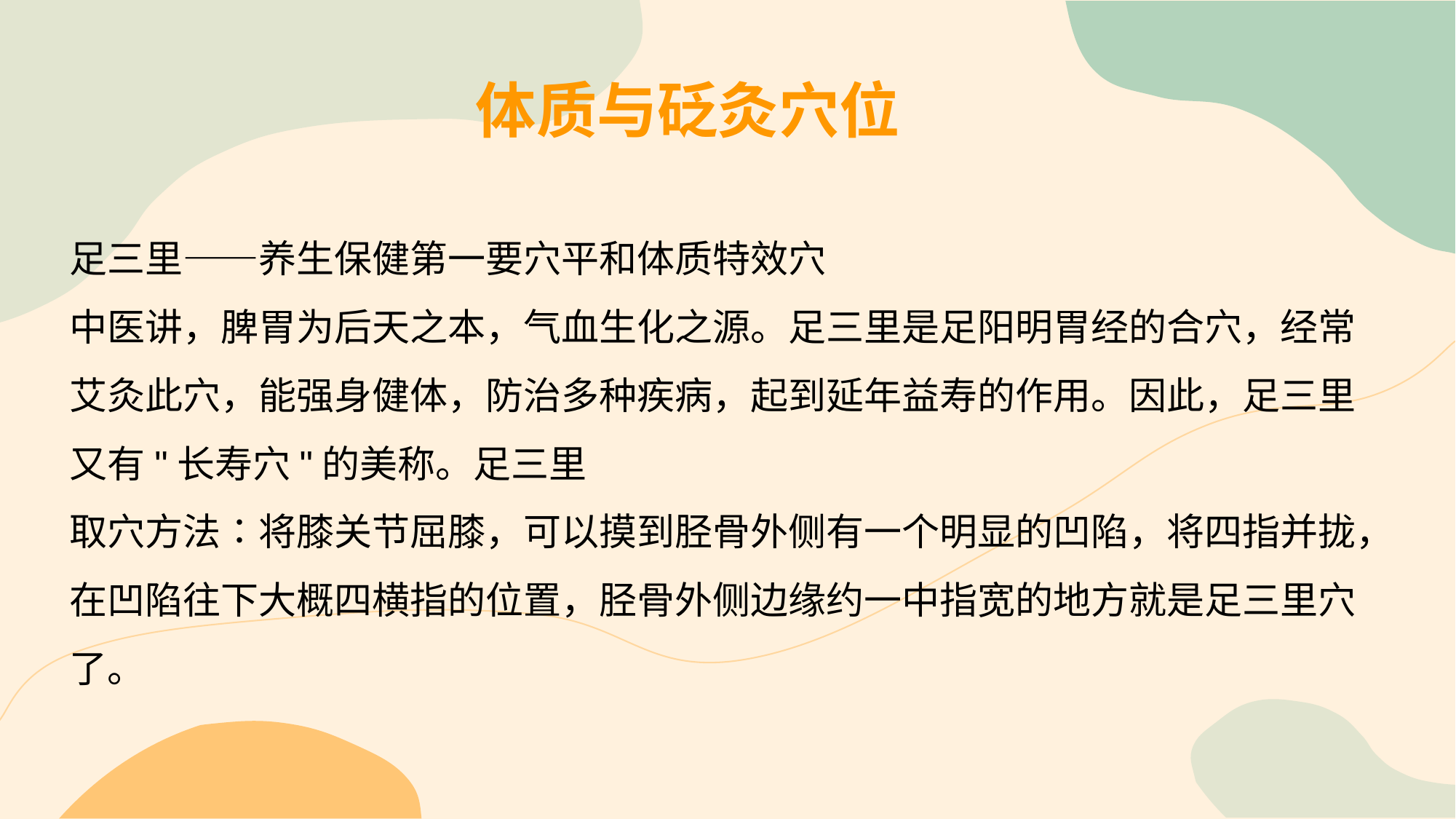

体质与砭灸穴位
足三里——养生保健第一要穴平和体质特效穴
中医讲，脾胃为后天之本，气血生化之源。足三里是足阳明胃经的合穴，经常艾灸此穴，能强身健体，防治多种疾病，起到延年益寿的作用。因此，足三里又有"长寿穴"的美称。足三里
取穴方法∶将膝关节屈膝，可以摸到胫骨外侧有一个明显的凹陷，将四指并拢，在凹陷往下大概四横指的位置，胫骨外侧边缘约一中指宽的地方就是足三里穴了。